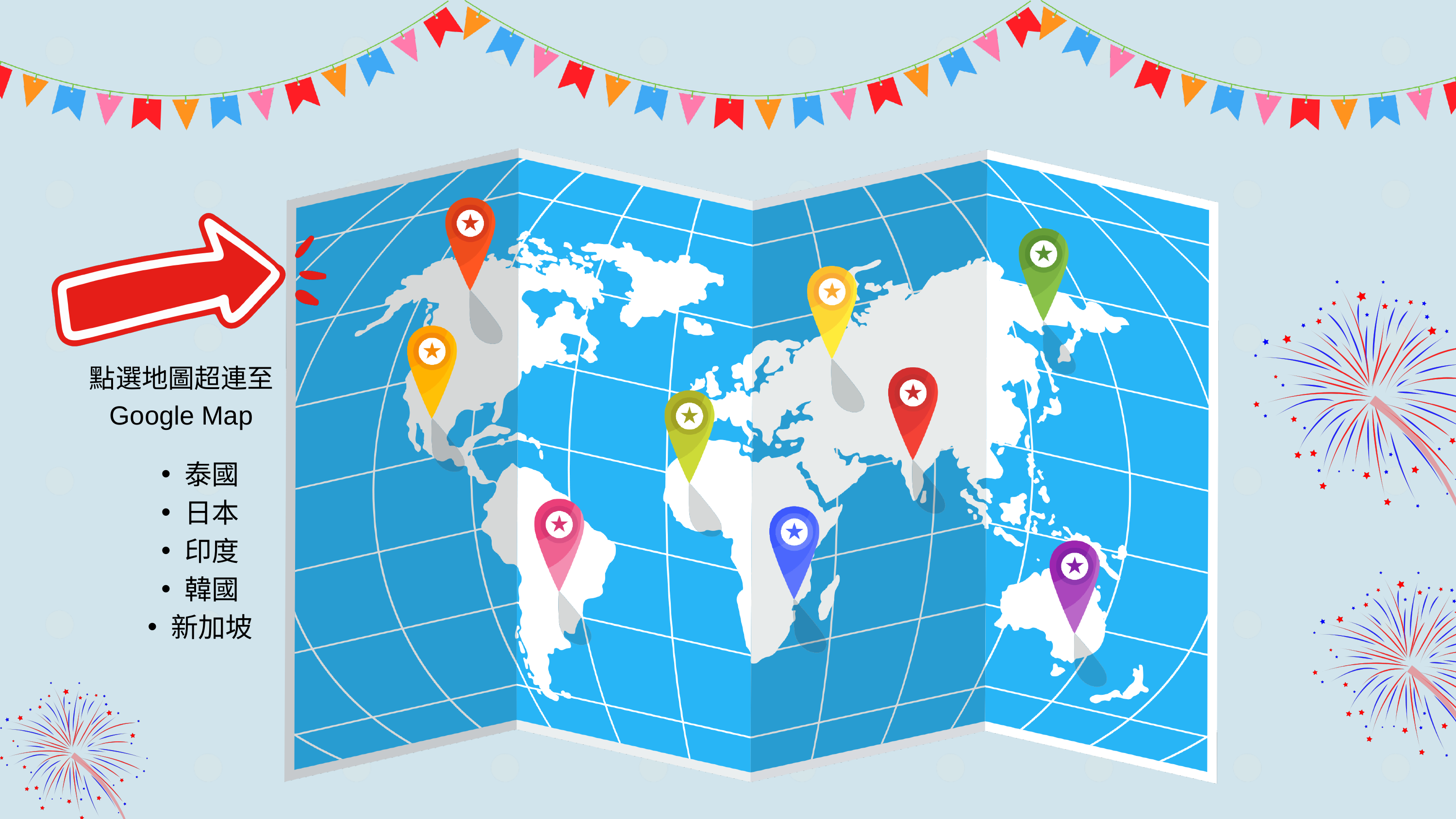

點選地圖超連至
Google Map
泰國
日本
印度
韓國
新加坡